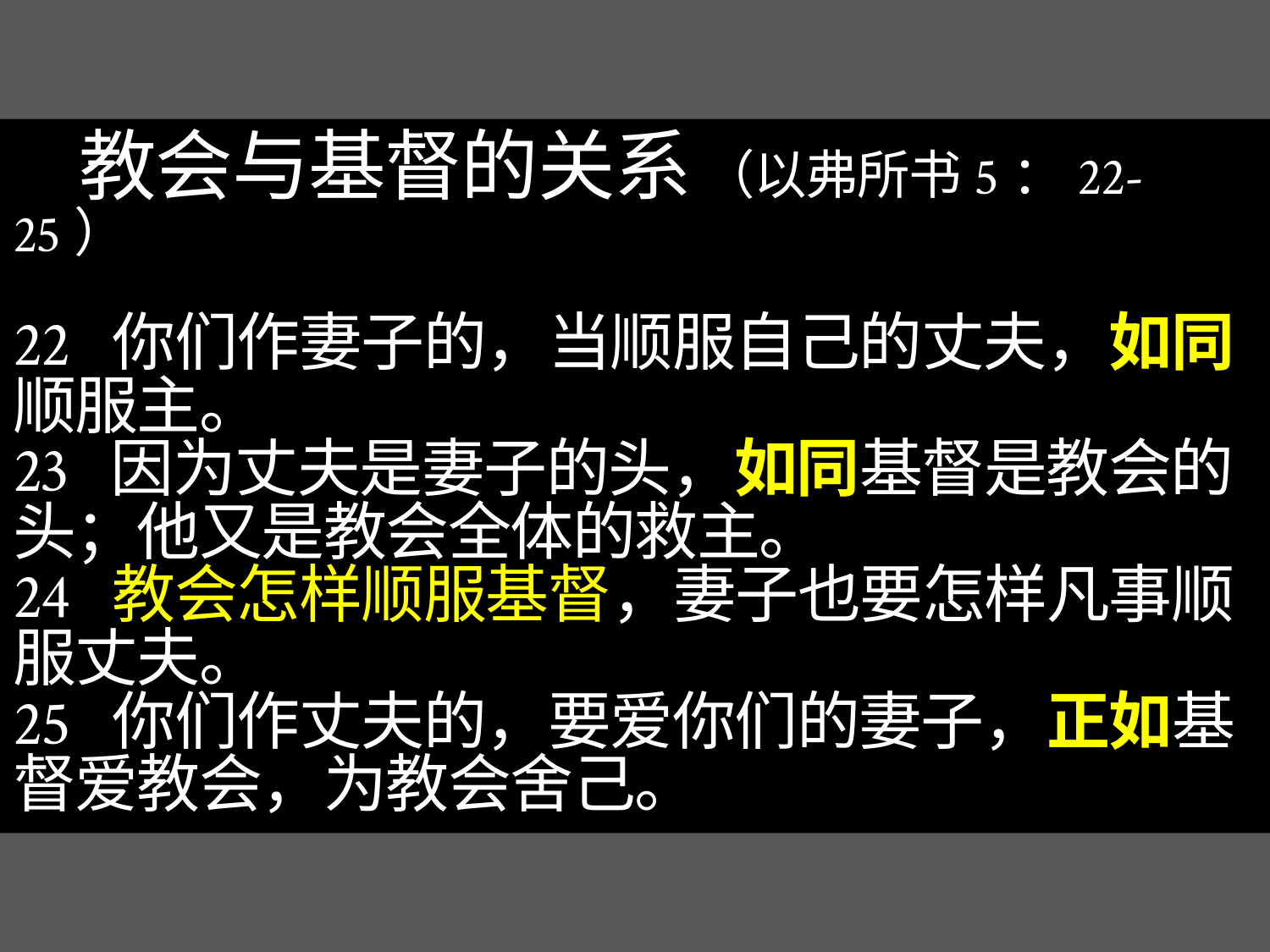

# 教会与基督的关系 （以弗所书5：22-25） 22  你们作妻子的，当顺服自己的丈夫，如同顺服主。  23  因为丈夫是妻子的头，如同基督是教会的头；他又是教会全体的救主。  24  教会怎样顺服基督，妻子也要怎样凡事顺服丈夫。  25  你们作丈夫的，要爱你们的妻子，正如基督爱教会，为教会舍己。